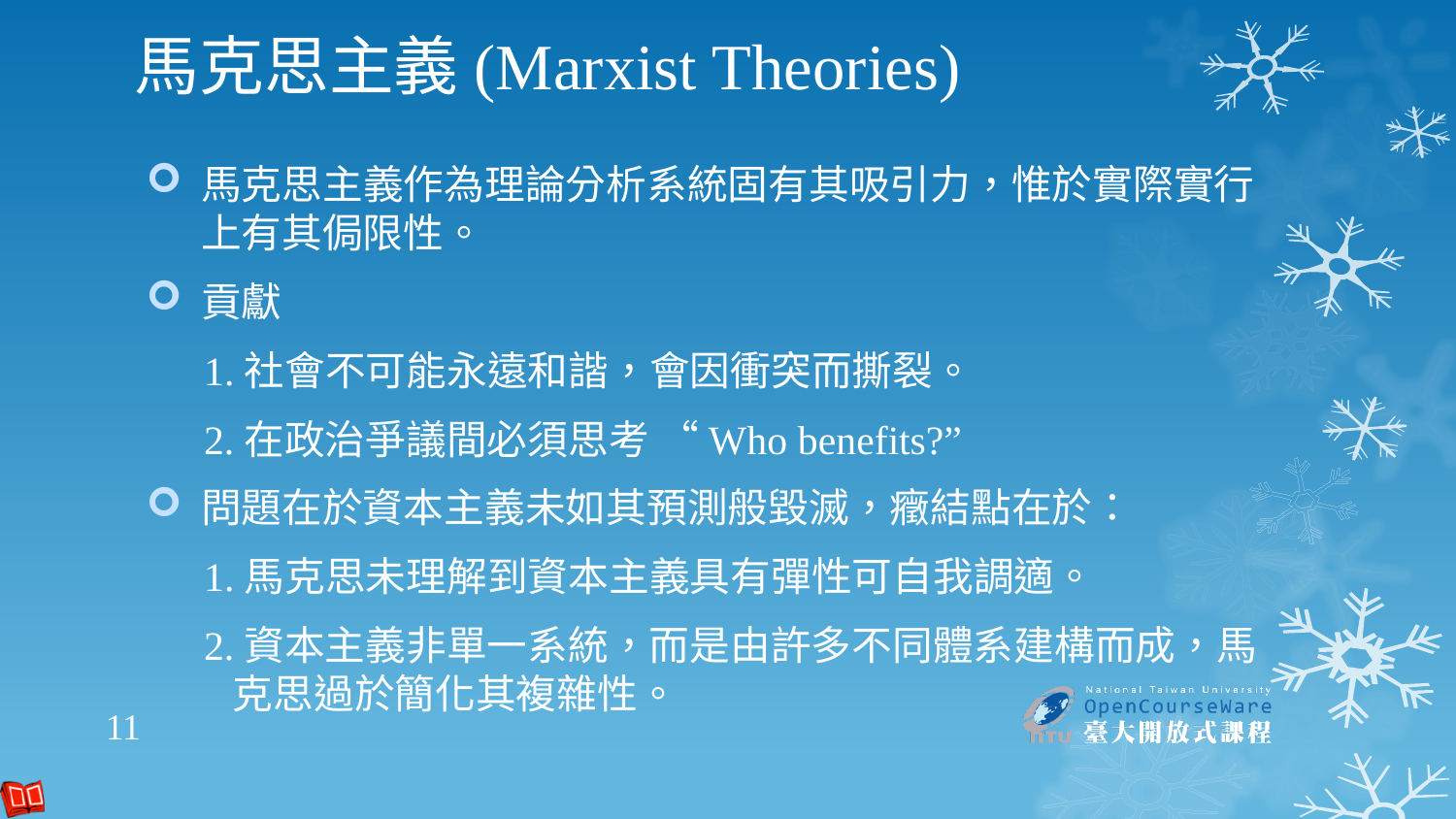

# 馬克思主義(Marxist Theories)

馬克思主義作為理論分析系統固有其吸引力，惟於實際實行上有其侷限性。
貢獻
1.社會不可能永遠和諧，會因衝突而撕裂。
2.在政治爭議間必須思考 “Who benefits?”
問題在於資本主義未如其預測般毀滅，癥結點在於：
1.馬克思未理解到資本主義具有彈性可自我調適。
2.資本主義非單一系統，而是由許多不同體系建構而成，馬克思過於簡化其複雜性。
11